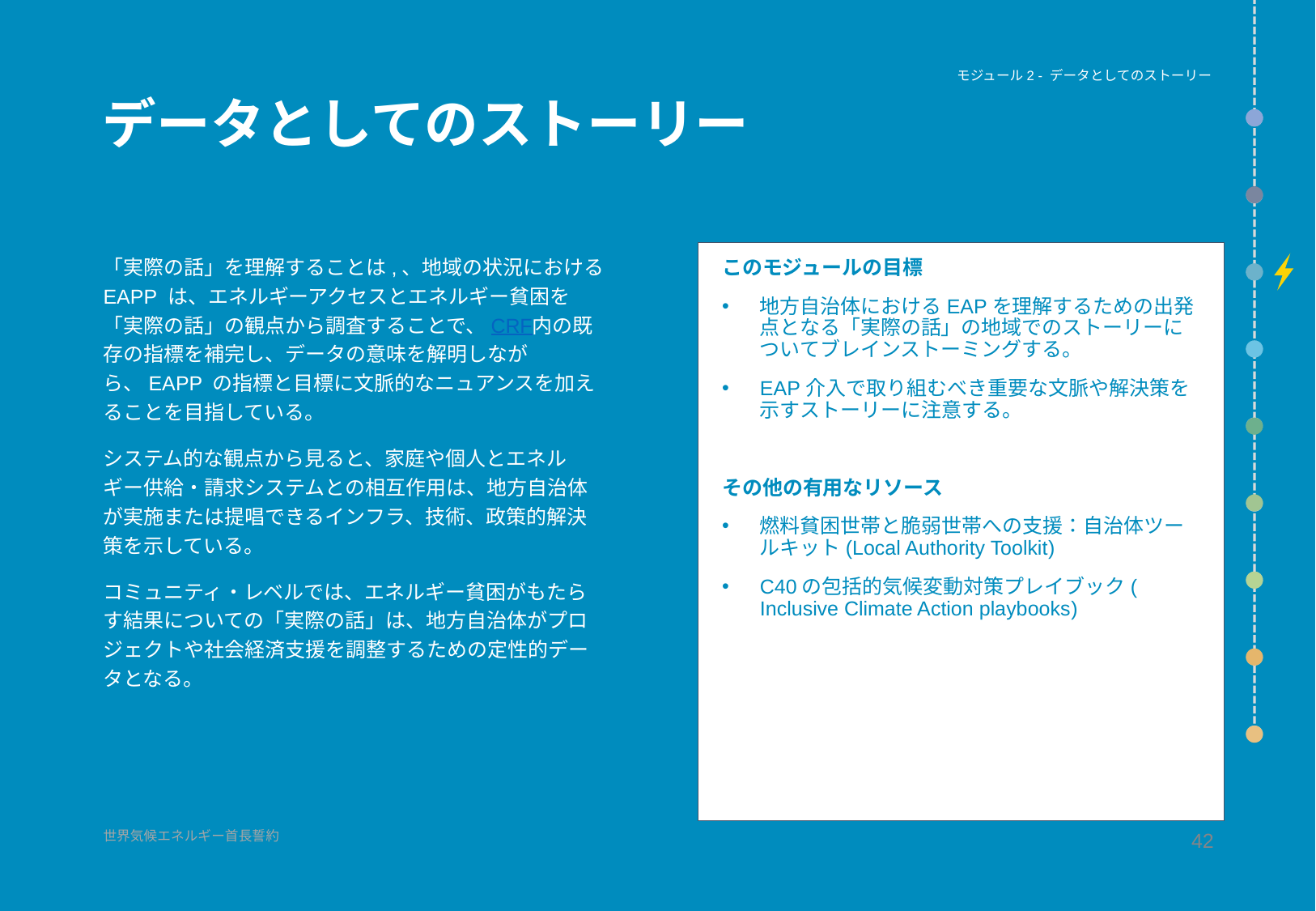

モジュール2 - データとしてのストーリー
# データとしてのストーリー

このモジュールの目標
地方自治体におけるEAPを理解するための出発点となる「実際の話」の地域でのストーリーについてブレインストーミングする。
EAP介入で取り組むべき重要な文脈や解決策を示すストーリーに注意する。

その他の有用なリソース
燃料貧困世帯と脆弱世帯への支援：自治体ツールキット(Local Authority Toolkit)
C40の包括的気候変動対策プレイブック(Inclusive Climate Action playbooks)

「実際の話」を理解することは,、地域の状況におけるEAPP は、エネルギーアクセスとエネルギー貧困を「実際の話」の観点から調査することで、CRF内の既存の指標を補完し、データの意味を解明しながら、EAPP の指標と目標に文脈的なニュアンスを加えることを目指している。
システム的な観点から見ると、家庭や個人とエネルギー供給・請求システムとの相互作用は、地方自治体が実施または提唱できるインフラ、技術、政策的解決策を示している。
コミュニティ・レベルでは、エネルギー貧困がもたらす結果についての「実際の話」は、地方自治体がプロジェクトや社会経済支援を調整するための定性的データとなる。

42